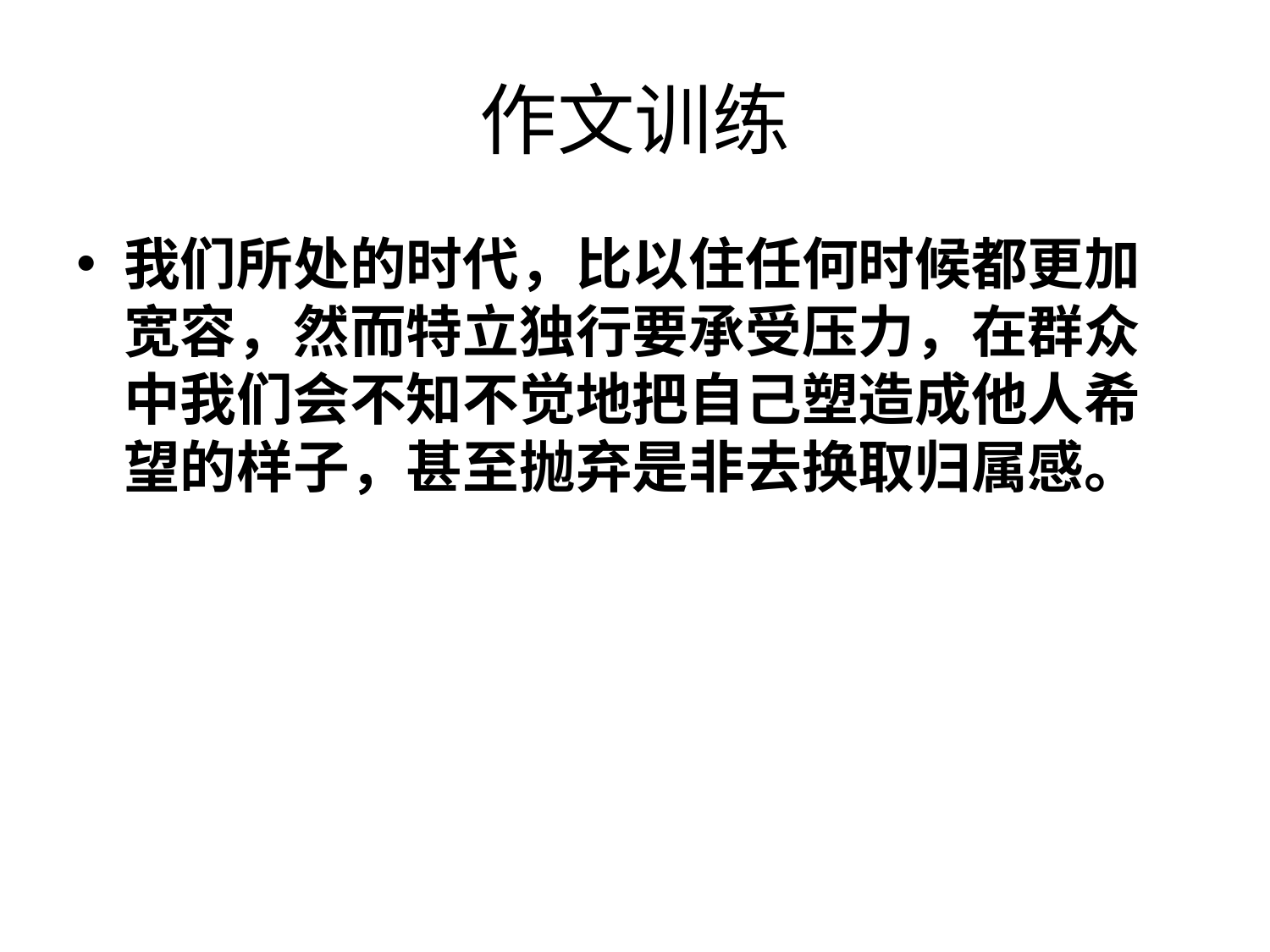

# 作文训练
我们所处的时代，比以住任何时候都更加宽容，然而特立独行要承受压力，在群众中我们会不知不觉地把自己塑造成他人希望的样子，甚至抛弃是非去换取归属感。